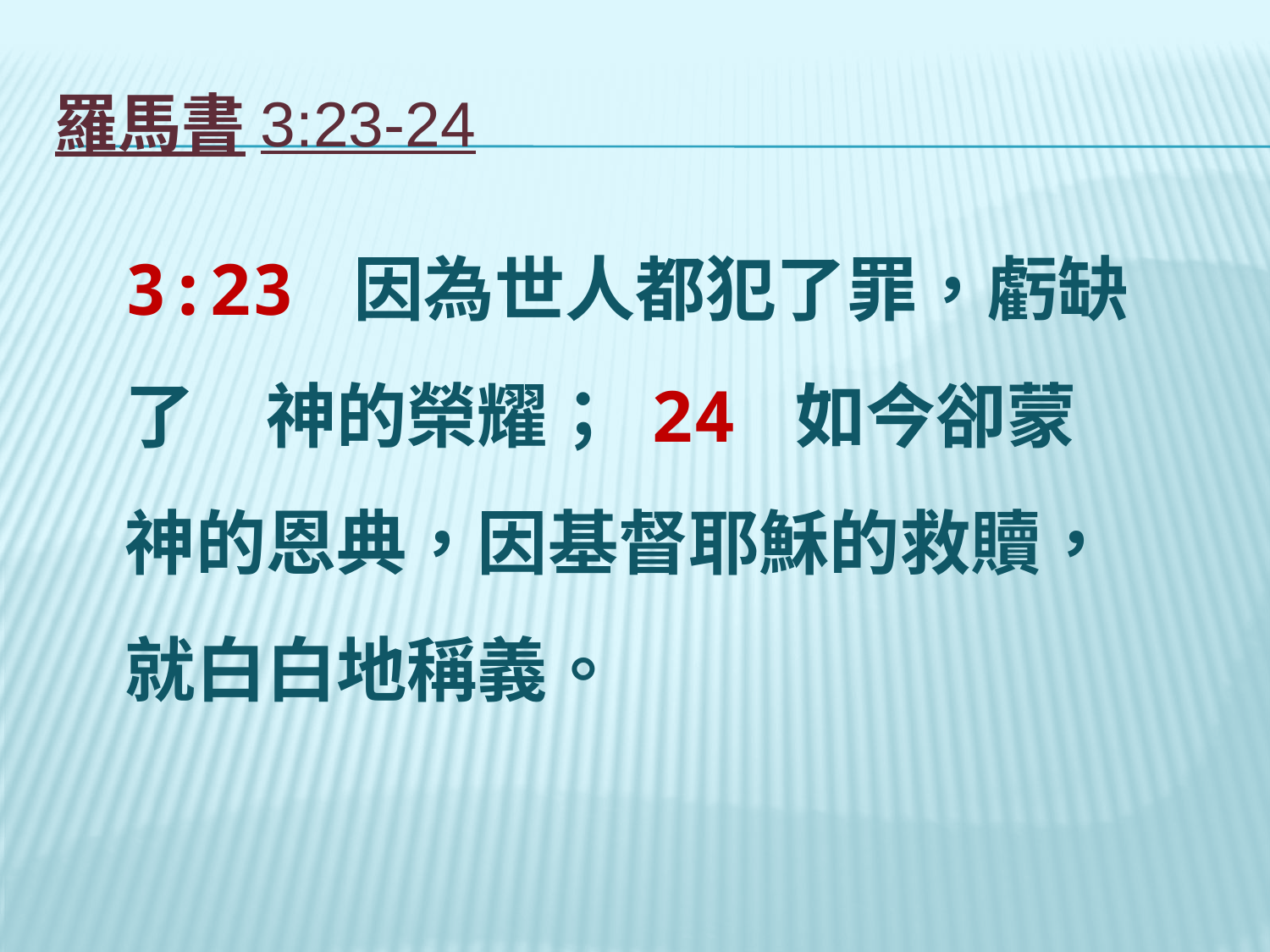

# 羅馬書3:23-24
	3:23 因為世人都犯了罪，虧缺了　神的榮耀； 24 如今卻蒙　神的恩典，因基督耶穌的救贖，就白白地稱義。